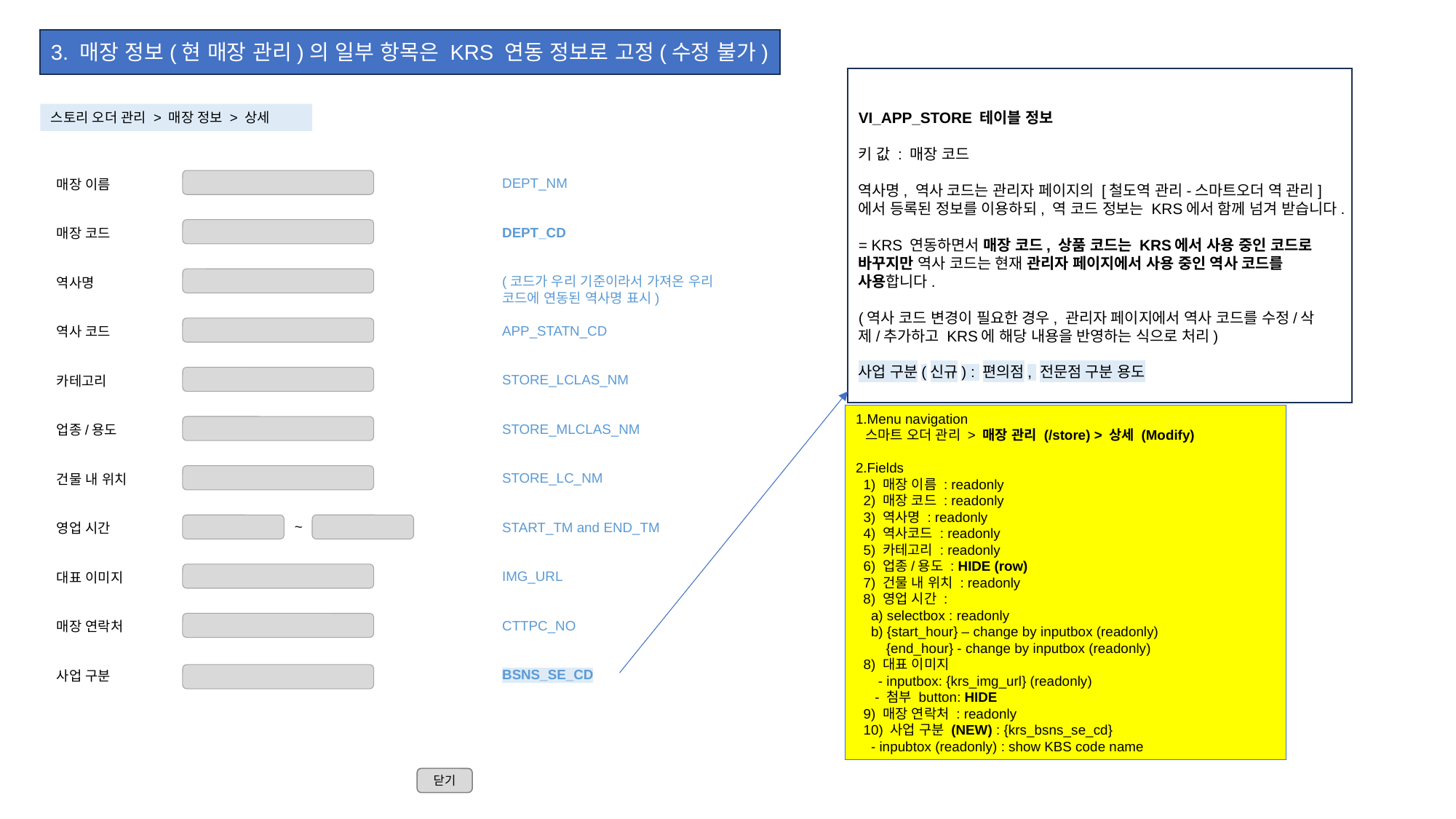

3. 매장 정보(현 매장 관리)의 일부 항목은 KRS 연동 정보로 고정(수정 불가)

VI_APP_STORE 테이블 정보

키 값 : 매장 코드

역사명, 역사 코드는 관리자 페이지의 [철도역 관리-스마트오더 역 관리]에서 등록된 정보를 이용하되, 역 코드 정보는 KRS에서 함께 넘겨 받습니다.

= KRS 연동하면서 매장 코드, 상품 코드는 KRS에서 사용 중인 코드로 바꾸지만 역사 코드는 현재 관리자 페이지에서 사용 중인 역사 코드를 사용합니다.

(역사 코드 변경이 필요한 경우, 관리자 페이지에서 역사 코드를 수정/삭제/추가하고 KRS에 해당 내용을 반영하는 식으로 처리)

사업 구분(신규) : 편의점, 전문점 구분 용도
스토리 오더 관리 > 매장 정보 > 상세
DEPT_NM

DEPT_CD

(코드가 우리 기준이라서 가져온 우리 코드에 연동된 역사명 표시)

APP_STATN_CD

STORE_LCLAS_NM

STORE_MLCLAS_NM

STORE_LC_NM

START_TM and END_TM

IMG_URL

CTTPC_NO

BSNS_SE_CD

매장 이름

매장 코드

역사명

역사 코드

카테고리

업종/용도

건물 내 위치

영업 시간

대표 이미지

매장 연락처

사업 구분

1.Menu navigation
  스마트 오더 관리 > 매장 관리 (/store) > 상세 (Modify)

2.Fields
  1) 매장 이름 : readonly
  2) 매장 코드 : readonly
  3) 역사명 : readonly
  4) 역사코드 : readonly
  5) 카테고리 : readonly
  6) 업종/용도 : HIDE (row)
  7) 건물 내 위치 : readonly
  8) 영업 시간 :
    a) selectbox : readonly
    b) {start_hour} – change by inputbox (readonly)
        {end_hour} - change by inputbox (readonly)
  8) 대표 이미지
     - inputbox: {krs_img_url} (readonly)
     - 첨부 button: HIDE
  9) 매장 연락처 : readonly
  10) 사업 구분 (NEW) : {krs_bsns_se_cd}
    - inpubtox (readonly) : show KBS code name

~

닫기